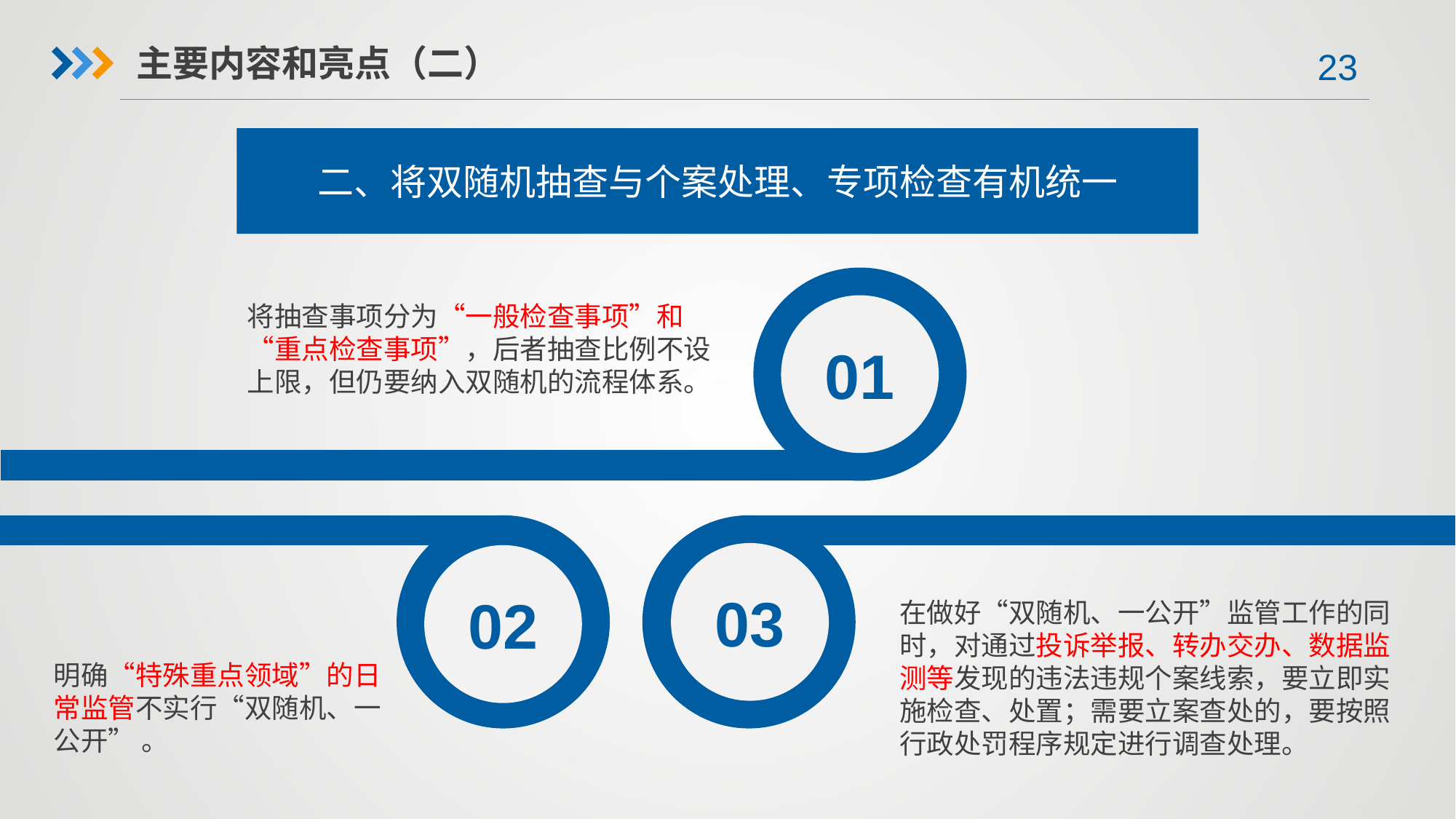

主要内容和亮点（二）
二、将双随机抽查与个案处理、专项检查有机统一

01
将抽查事项分为“一般检查事项”和“重点检查事项”，后者抽查比例不设上限，但仍要纳入双随机的流程体系。

02

03
在做好“双随机、一公开”监管工作的同时，对通过投诉举报、转办交办、数据监测等发现的违法违规个案线索，要立即实施检查、处置；需要立案查处的，要按照行政处罚程序规定进行调查处理。
明确“特殊重点领域”的日常监管不实行“双随机、一公开” 。